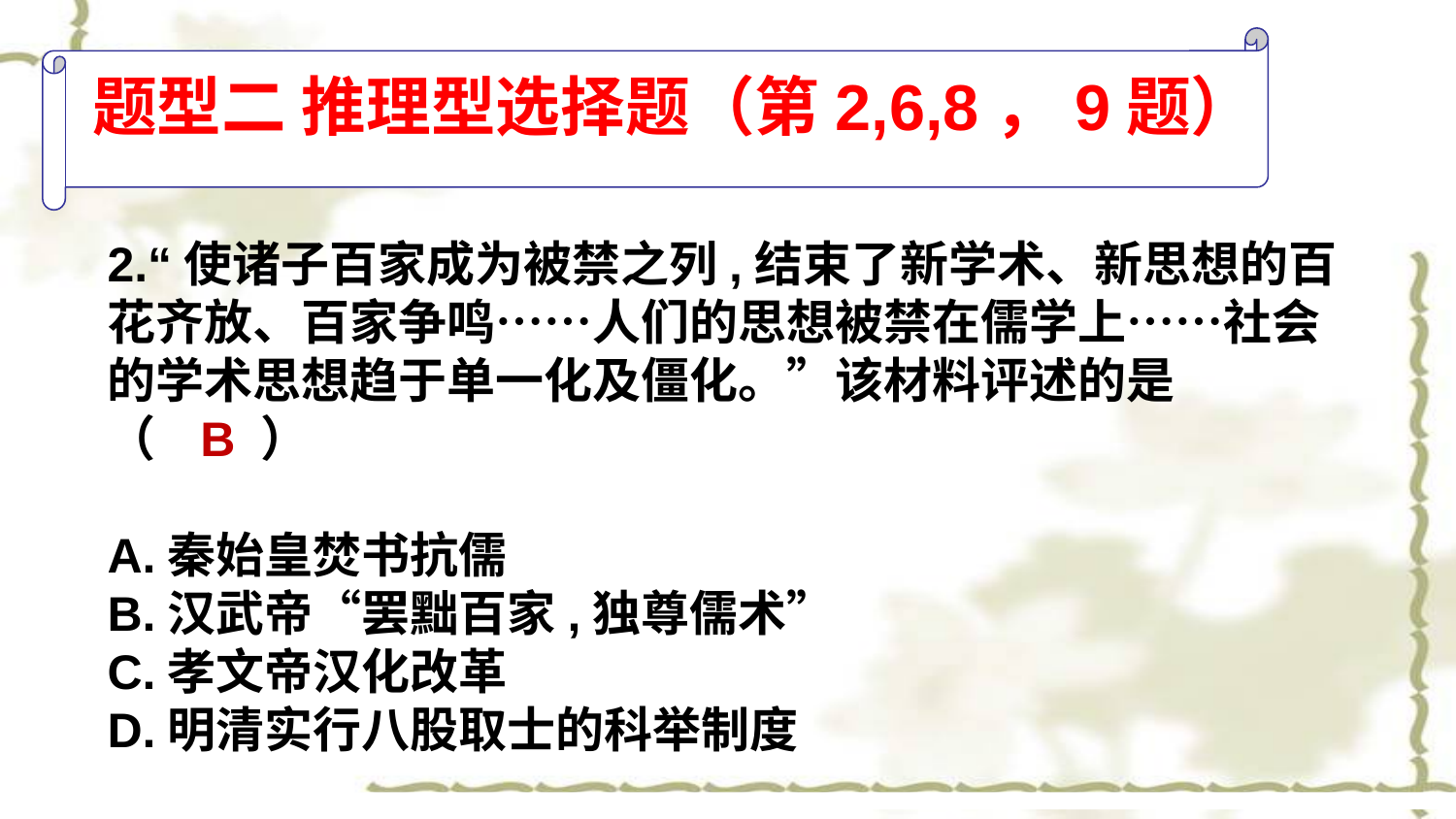

题型二 推理型选择题（第2,6,8，9题）
2.“使诸子百家成为被禁之列,结束了新学术、新思想的百花齐放、百家争鸣……人们的思想被禁在儒学上……社会的学术思想趋于单一化及僵化。”该材料评述的是（   B ）

A.秦始皇焚书抗儒
B.汉武帝“罢黜百家,独尊儒术”
C.孝文帝汉化改革
D.明清实行八股取士的科举制度